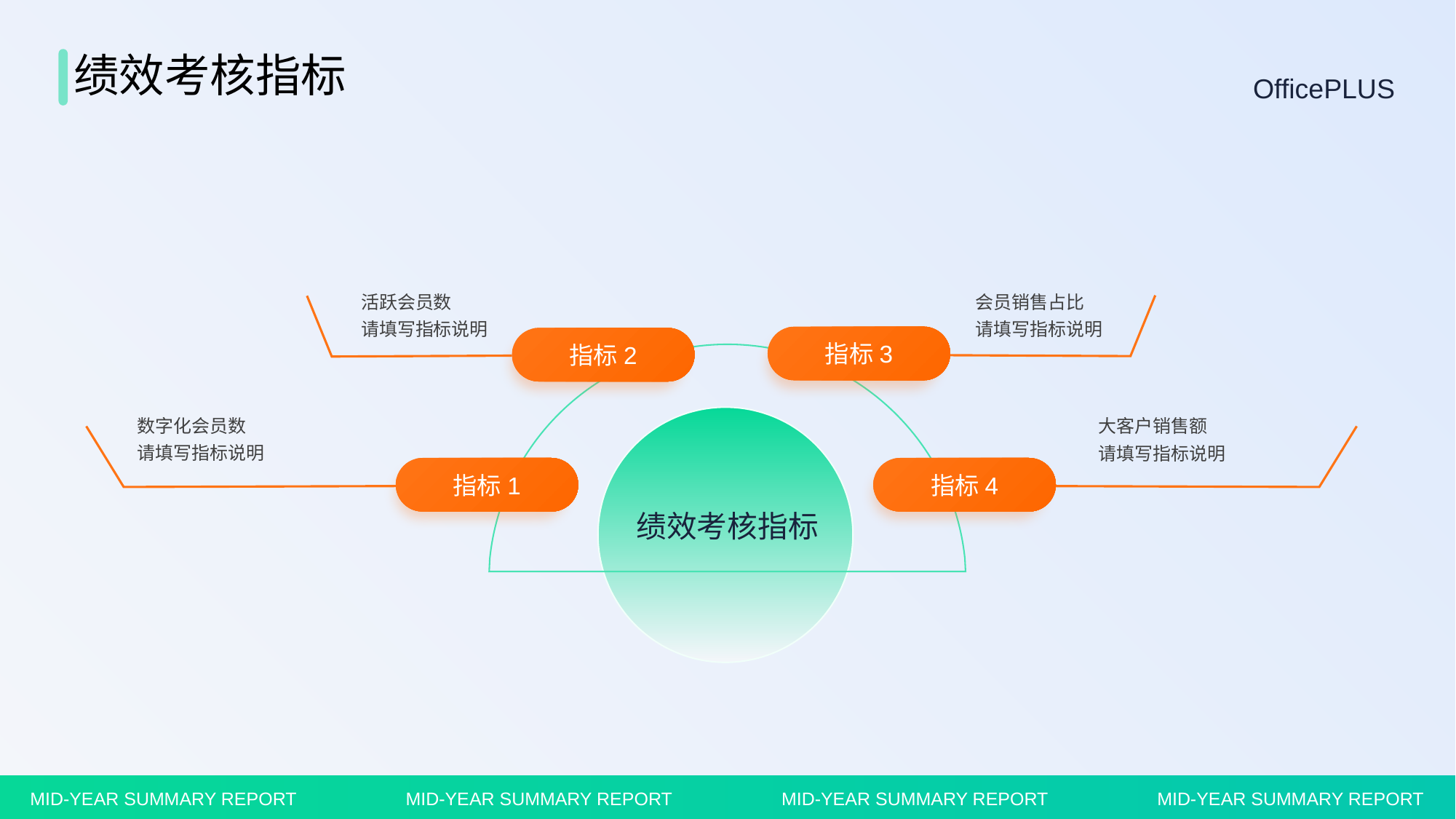

绩效考核指标
OfficePLUS
活跃会员数
请填写指标说明
会员销售占比
请填写指标说明

指标3
指标2

数字化会员数
请填写指标说明
大客户销售额
请填写指标说明

指标1
指标4
绩效考核指标
MID-YEAR SUMMARY REPORT
MID-YEAR SUMMARY REPORT
MID-YEAR SUMMARY REPORT
MID-YEAR SUMMARY REPORT